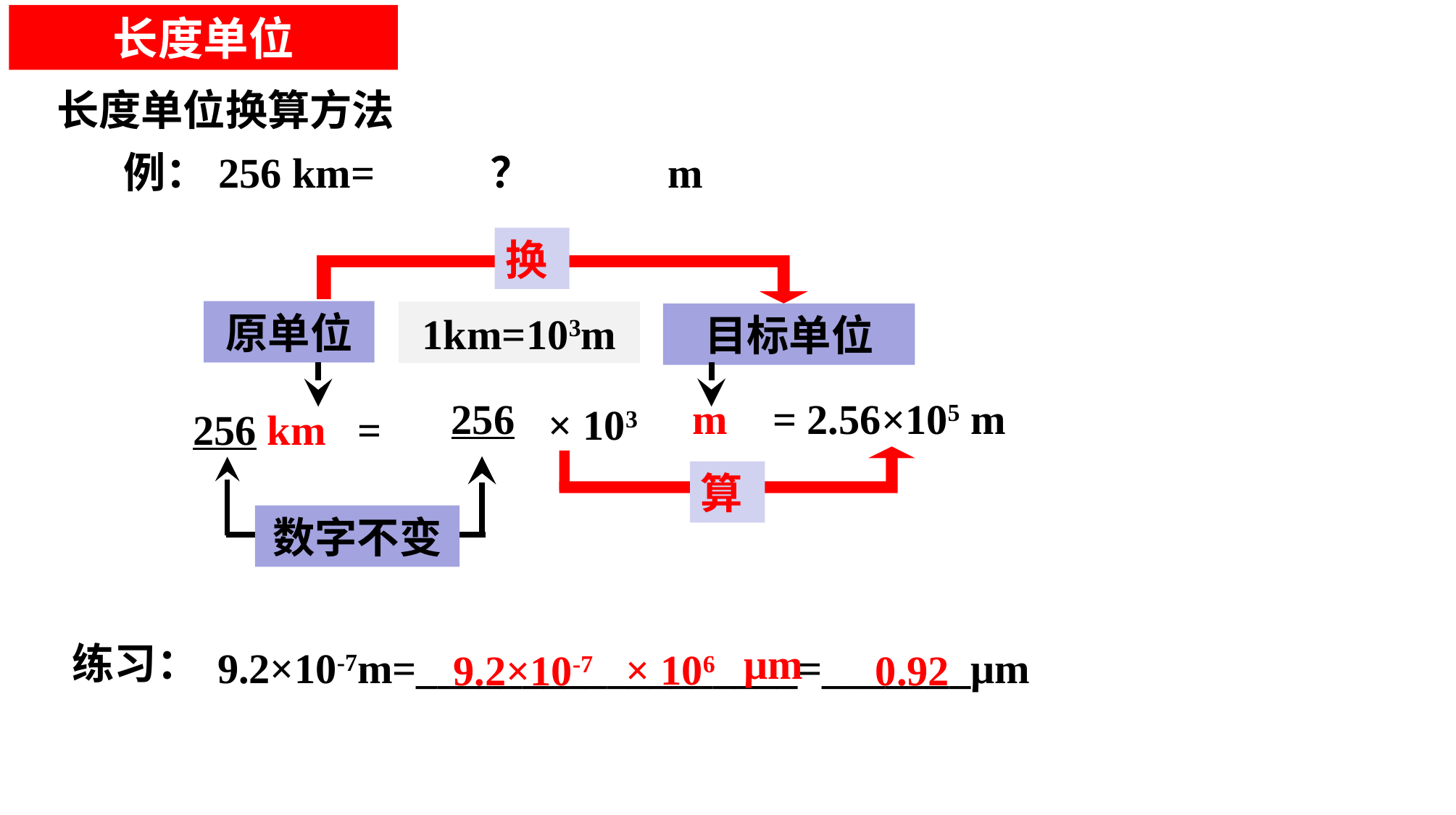

长度单位
长度单位换算方法
       例：256 km=          ？             m
换

原单位
1km=103m
目标单位
= 2.56×105 m
m
     256
数字不变
256 km   =
× 103

算
练习：
μm
9.2×10-7m=__________________=_______μm
× 106
9.2×10-7
0.92